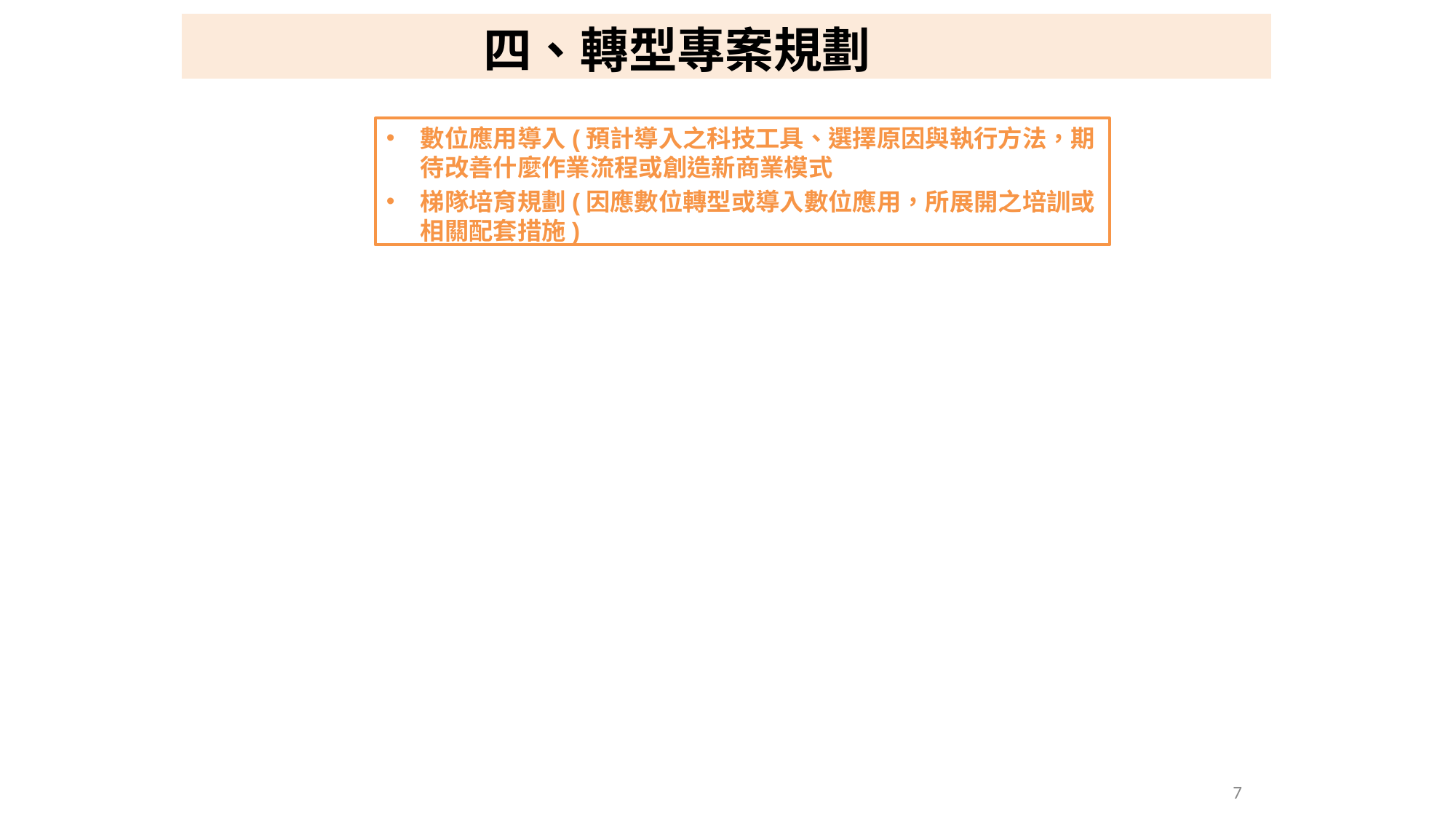

# 四、轉型專案規劃
數位應用導入(預計導入之科技工具、選擇原因與執行方法，期待改善什麼作業流程或創造新商業模式
梯隊培育規劃(因應數位轉型或導入數位應用，所展開之培訓或相關配套措施)
7